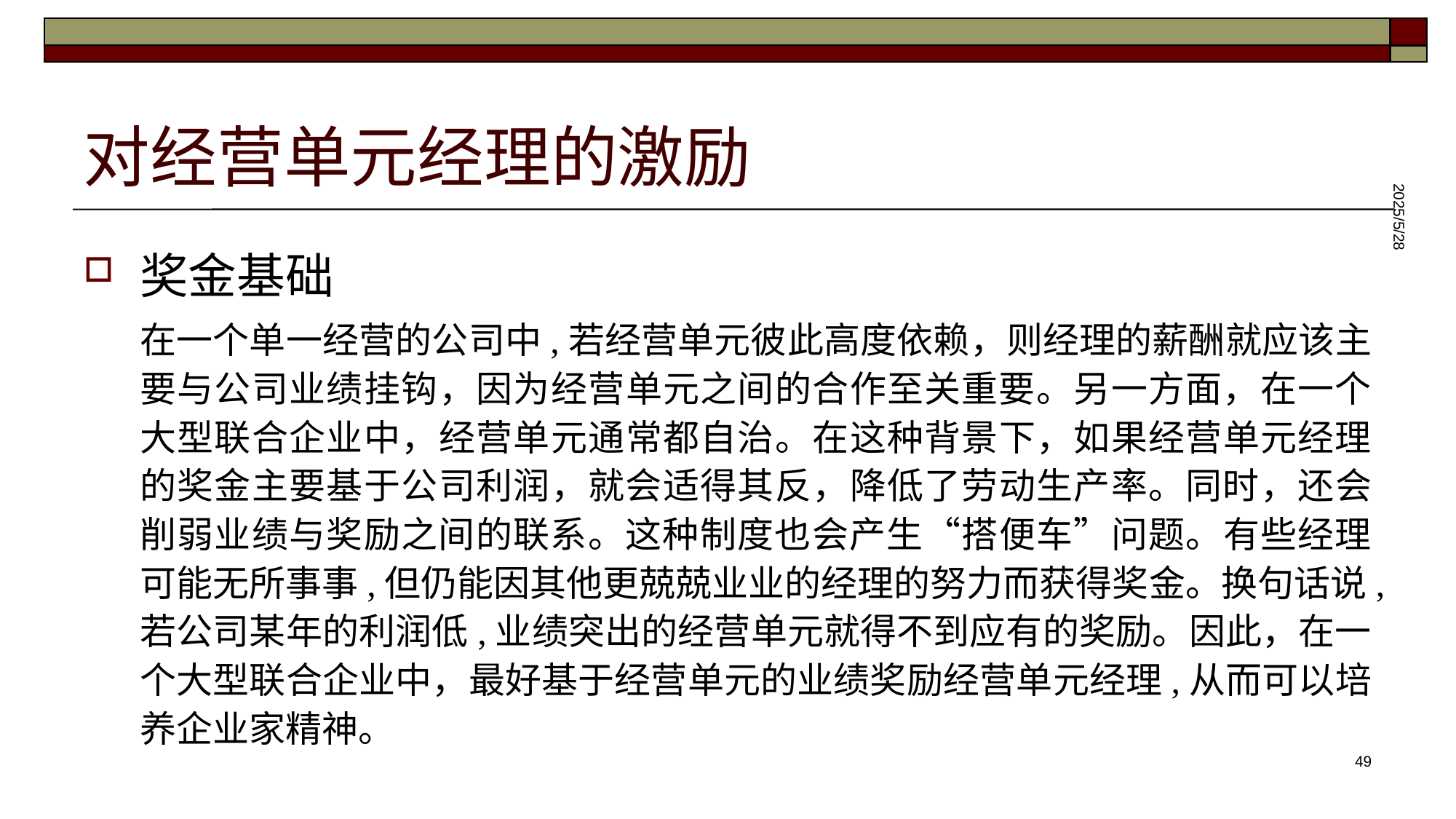

# 对经营单元经理的激励
奖金基础
在一个单一经营的公司中,若经营单元彼此高度依赖，则经理的薪酬就应该主要与公司业绩挂钩，因为经营单元之间的合作至关重要。另一方面，在一个大型联合企业中，经营单元通常都自治。在这种背景下，如果经营单元经理的奖金主要基于公司利润，就会适得其反，降低了劳动生产率。同时，还会削弱业绩与奖励之间的联系。这种制度也会产生“搭便车”问题。有些经理可能无所事事,但仍能因其他更兢兢业业的经理的努力而获得奖金。换句话说,若公司某年的利润低,业绩突出的经营单元就得不到应有的奖励。因此，在一个大型联合企业中，最好基于经营单元的业绩奖励经营单元经理,从而可以培养企业家精神。

2025/5/28
49